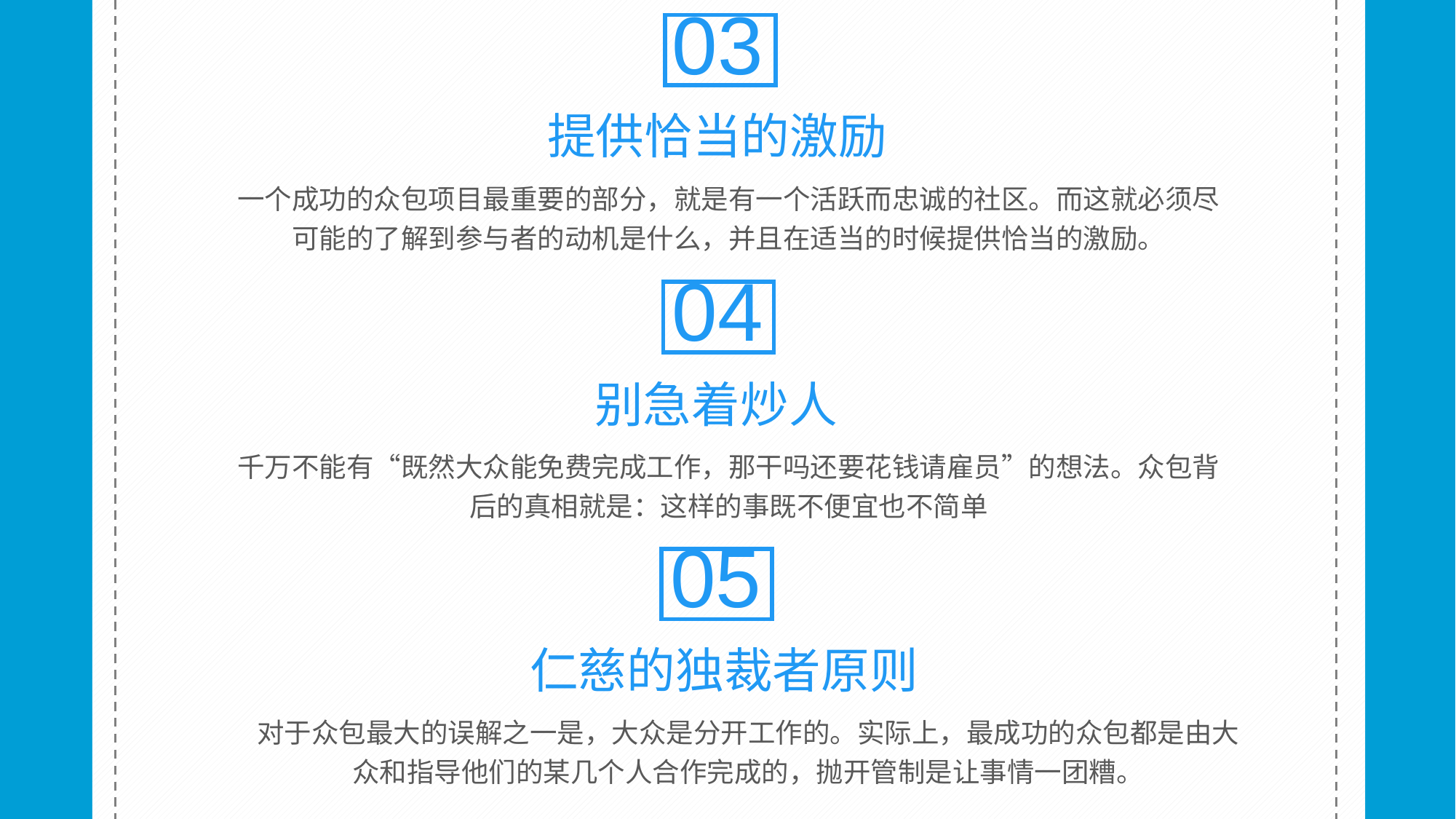

03

提供恰当的激励
一个成功的众包项目最重要的部分，就是有一个活跃而忠诚的社区。而这就必须尽可能的了解到参与者的动机是什么，并且在适当的时候提供恰当的激励。
04

别急着炒人

千万不能有“既然大众能免费完成工作，那干吗还要花钱请雇员”的想法。众包背后的真相就是：这样的事既不便宜也不简单
05

仁慈的独裁者原则
对于众包最大的误解之一是，大众是分开工作的。实际上，最成功的众包都是由大众和指导他们的某几个人合作完成的，抛开管制是让事情一团糟。